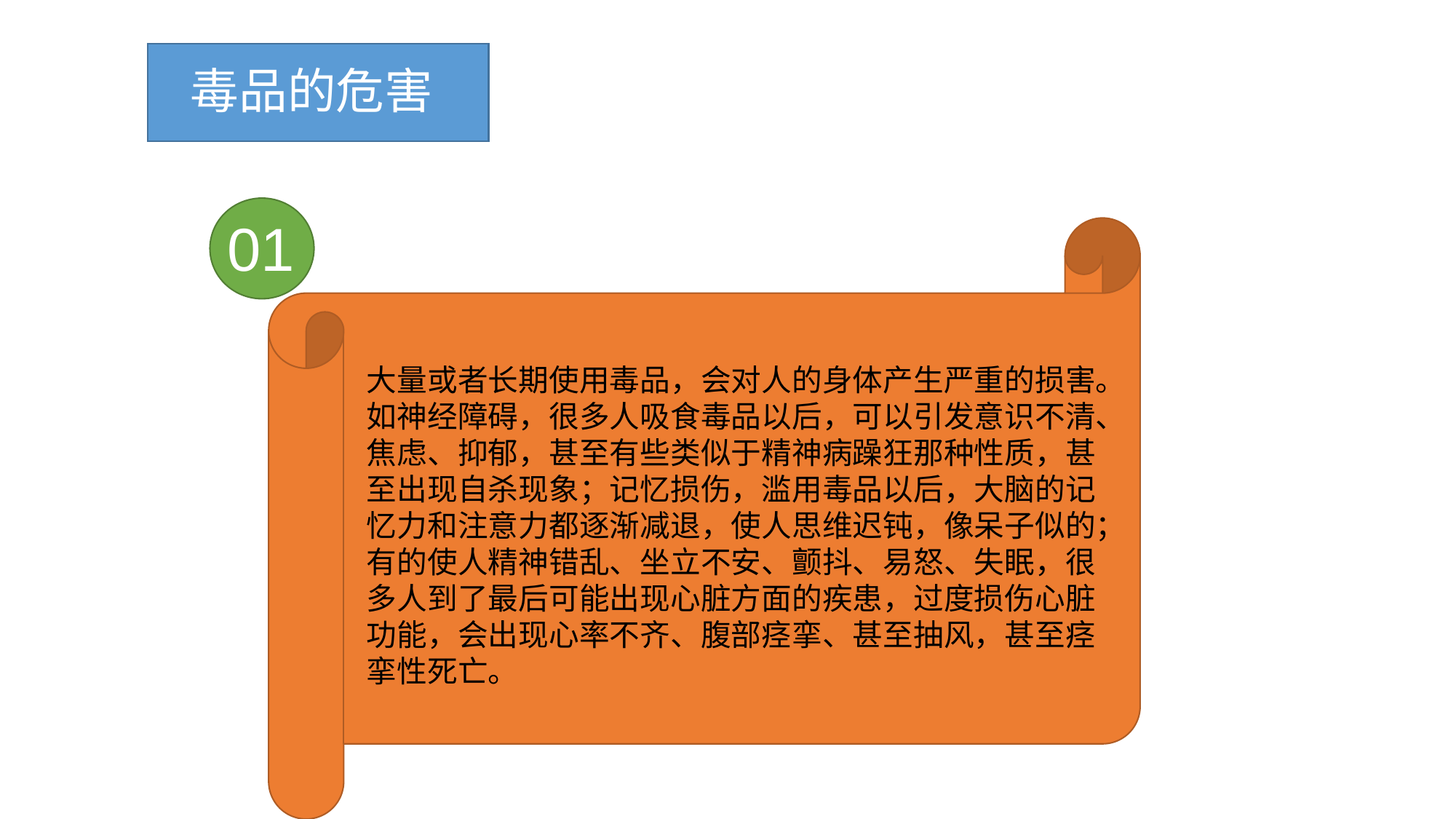

毒品的危害

01

大量或者长期使用毒品，会对人的身体产生严重的损害。如神经障碍，很多人吸食毒品以后，可以引发意识不清、焦虑、抑郁，甚至有些类似于精神病躁狂那种性质，甚至出现自杀现象；记忆损伤，滥用毒品以后，大脑的记忆力和注意力都逐渐减退，使人思维迟钝，像呆子似的；有的使人精神错乱、坐立不安、颤抖、易怒、失眠，很多人到了最后可能出现心脏方面的疾患，过度损伤心脏功能，会出现心率不齐、腹部痉挛、甚至抽风，甚至痉挛性死亡。